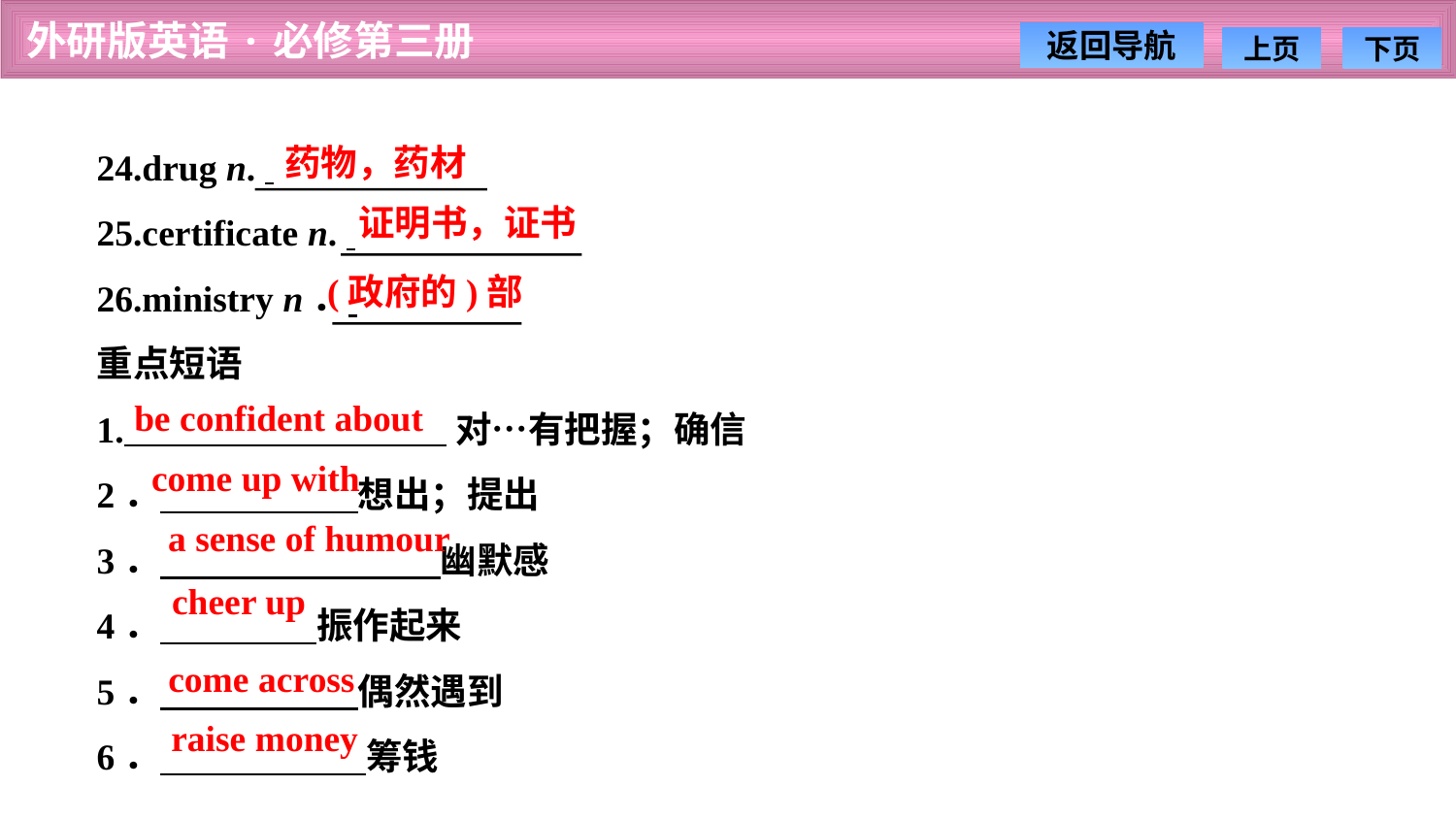

24.drug n.
25.certificate n.
26.ministry n．
重点短语
1.                                   对…有把握；确信
2．                        想出；提出
3．                                  幽默感
4．                   振作起来
5．                        偶然遇到
6．                         筹钱
药物，药材

证明书，证书

(政府的)部

be confident about
come up with
a sense of humour
cheer up
come across
raise money